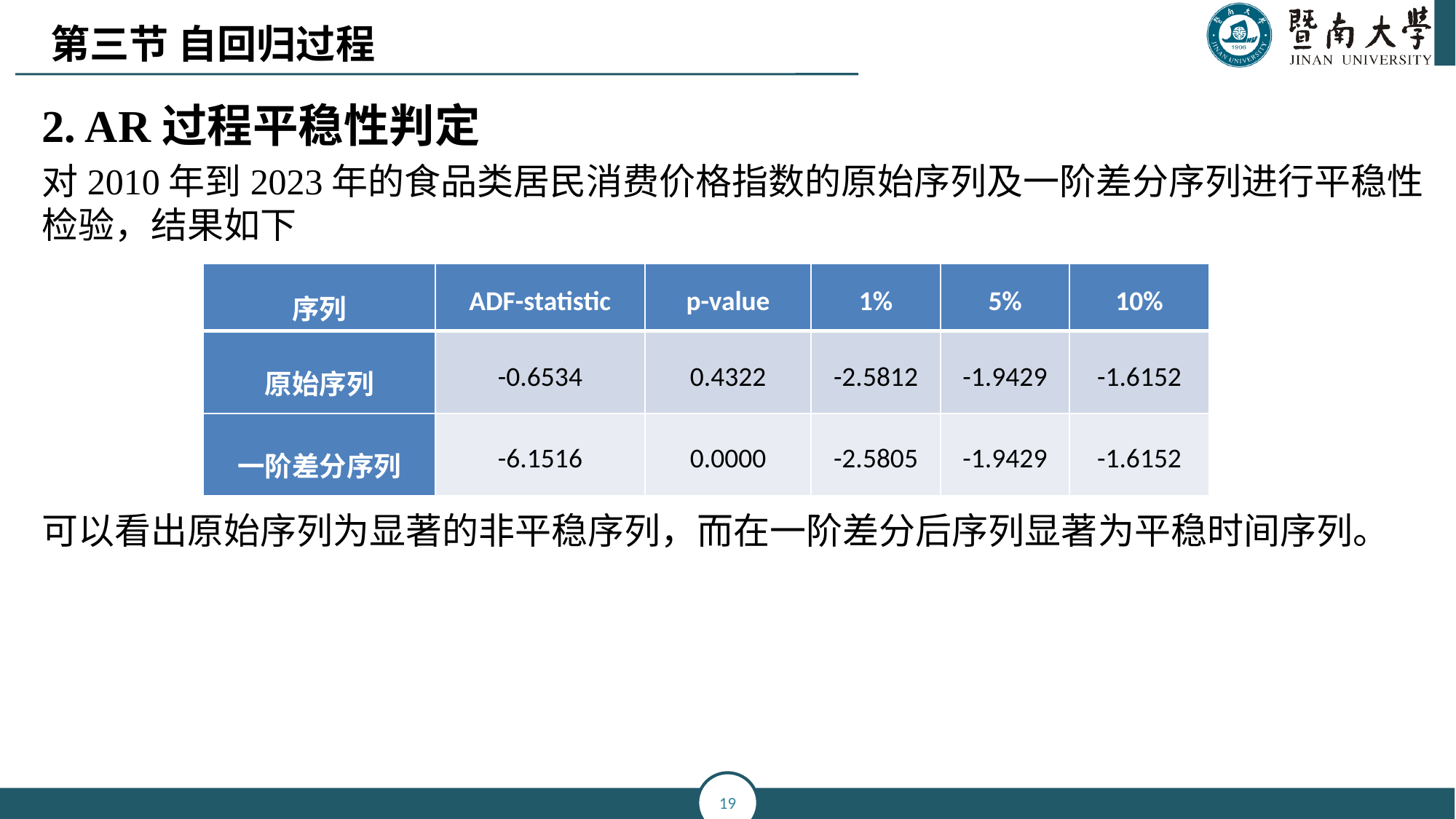

第三节 自回归过程
2. AR过程平稳性判定
对2010年到2023年的食品类居民消费价格指数的原始序列及一阶差分序列进行平稳性检验，结果如下

可以看出原始序列为显著的非平稳序列，而在一阶差分后序列显著为平稳时间序列。

| 序列 | ADF-statistic | p-value | 1% | 5% | 10% |
| --- | --- | --- | --- | --- | --- |
| 原始序列 | -0.6534 | 0.4322 | -2.5812 | -1.9429 | -1.6152 |
| 一阶差分序列 | -6.1516 | 0.0000 | -2.5805 | -1.9429 | -1.6152 |